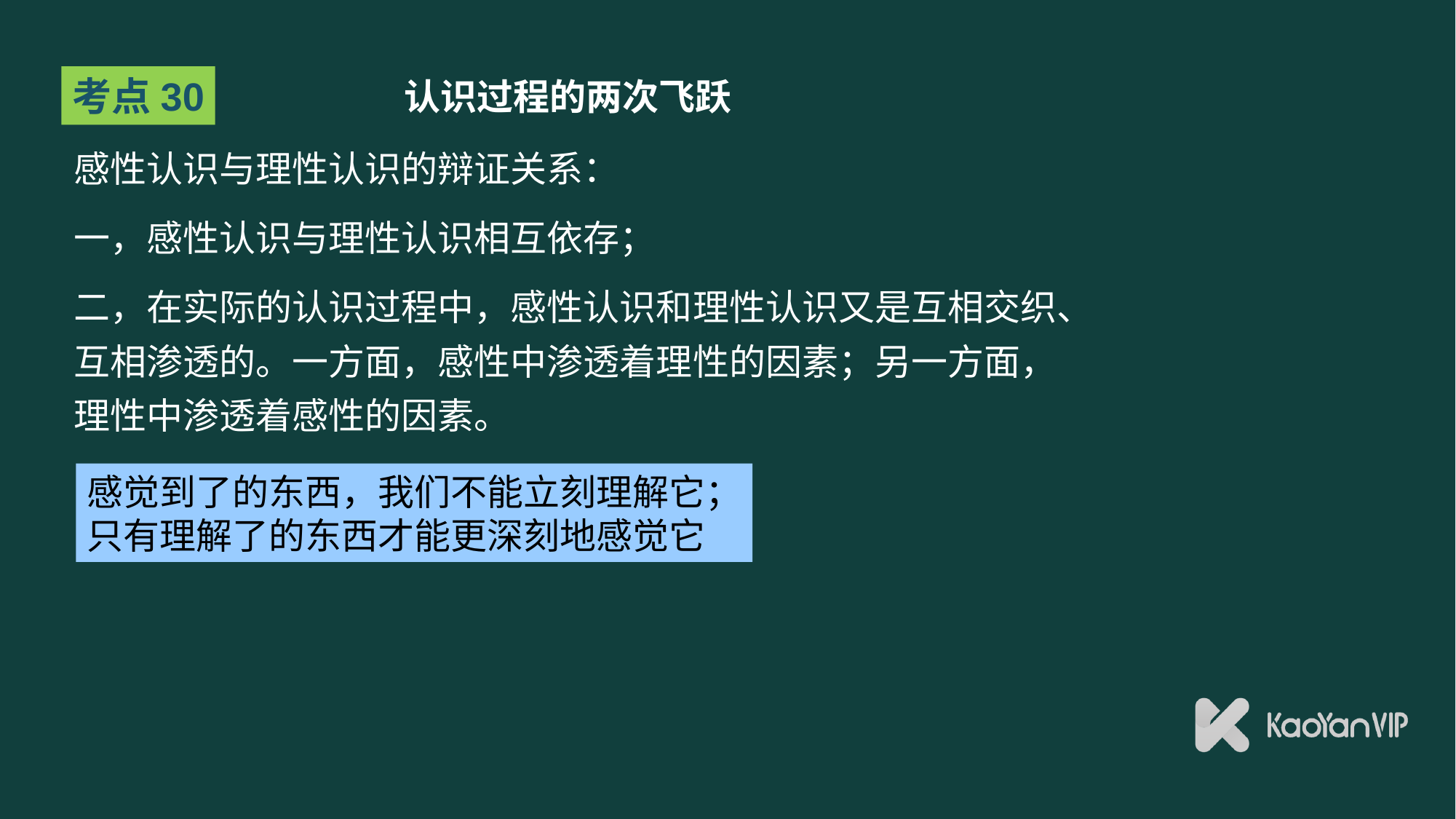

# 认识过程的两次飞跃
考点30
感性认识与理性认识的辩证关系：
一，感性认识与理性认识相互依存；
二，在实际的认识过程中，感性认识和理性认识又是互相交织、互相渗透的。一方面，感性中渗透着理性的因素；另一方面，理性中渗透着感性的因素。

感觉到了的东西，我们不能立刻理解它；
只有理解了的东西才能更深刻地感觉它